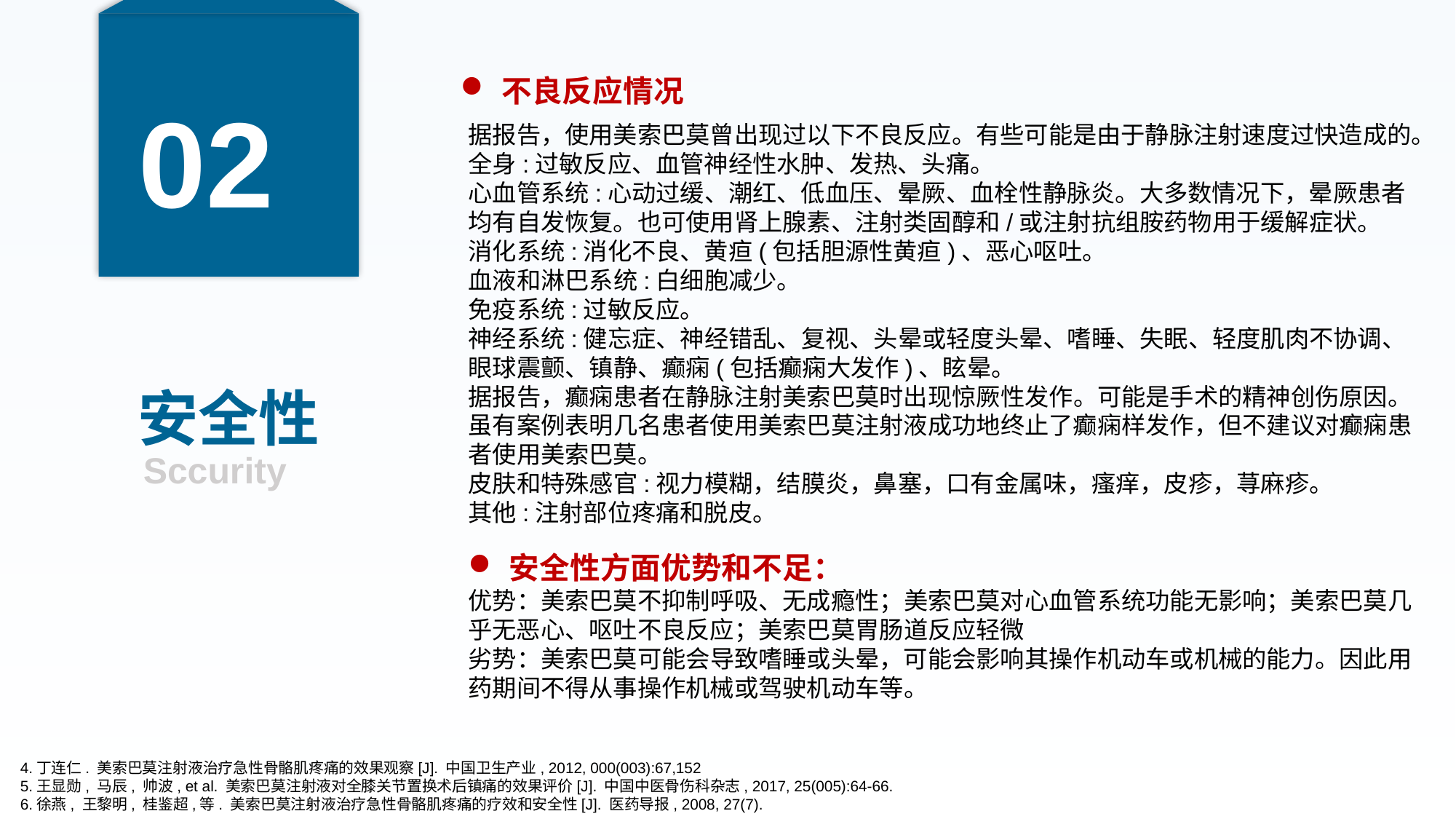

不良反应情况
02
据报告，使用美索巴莫曾出现过以下不良反应。有些可能是由于静脉注射速度过快造成的。
全身:过敏反应、血管神经性水肿、发热、头痛。
心血管系统:心动过缓、潮红、低血压、晕厥、血栓性静脉炎。大多数情况下，晕厥患者均有自发恢复。也可使用肾上腺素、注射类固醇和/或注射抗组胺药物用于缓解症状。
消化系统:消化不良、黄疸(包括胆源性黄疸)、恶心呕吐。
血液和淋巴系统:白细胞减少。
免疫系统:过敏反应。
神经系统:健忘症、神经错乱、复视、头晕或轻度头晕、嗜睡、失眠、轻度肌肉不协调、眼球震颤、镇静、癫痫(包括癫痫大发作)、眩晕。
据报告，癫痫患者在静脉注射美索巴莫时出现惊厥性发作。可能是手术的精神创伤原因。虽有案例表明几名患者使用美索巴莫注射液成功地终止了癫痫样发作，但不建议对癫痫患者使用美索巴莫。
皮肤和特殊感官:视力模糊，结膜炎，鼻塞，口有金属味，瘙痒，皮疹，荨麻疹。
其他:注射部位疼痛和脱皮。
安全性
Sccurity
安全性方面优势和不足：
优势：美索巴莫不抑制呼吸、无成瘾性；美索巴莫对心血管系统功能无影响；美索巴莫几乎无恶心、呕吐不良反应；美索巴莫胃肠道反应轻微
劣势：美索巴莫可能会导致嗜睡或头晕，可能会影响其操作机动车或机械的能力。因此用药期间不得从事操作机械或驾驶机动车等。
4.丁连仁. 美索巴莫注射液治疗急性骨骼肌疼痛的效果观察[J]. 中国卫生产业, 2012, 000(003):67,152
5.王显勋, 马辰, 帅波, et al. 美索巴莫注射液对全膝关节置换术后镇痛的效果评价[J]. 中国中医骨伤科杂志, 2017, 25(005):64-66.
6.徐燕, 王黎明, 桂鉴超,等. 美索巴莫注射液治疗急性骨骼肌疼痛的疗效和安全性[J]. 医药导报, 2008, 27(7).